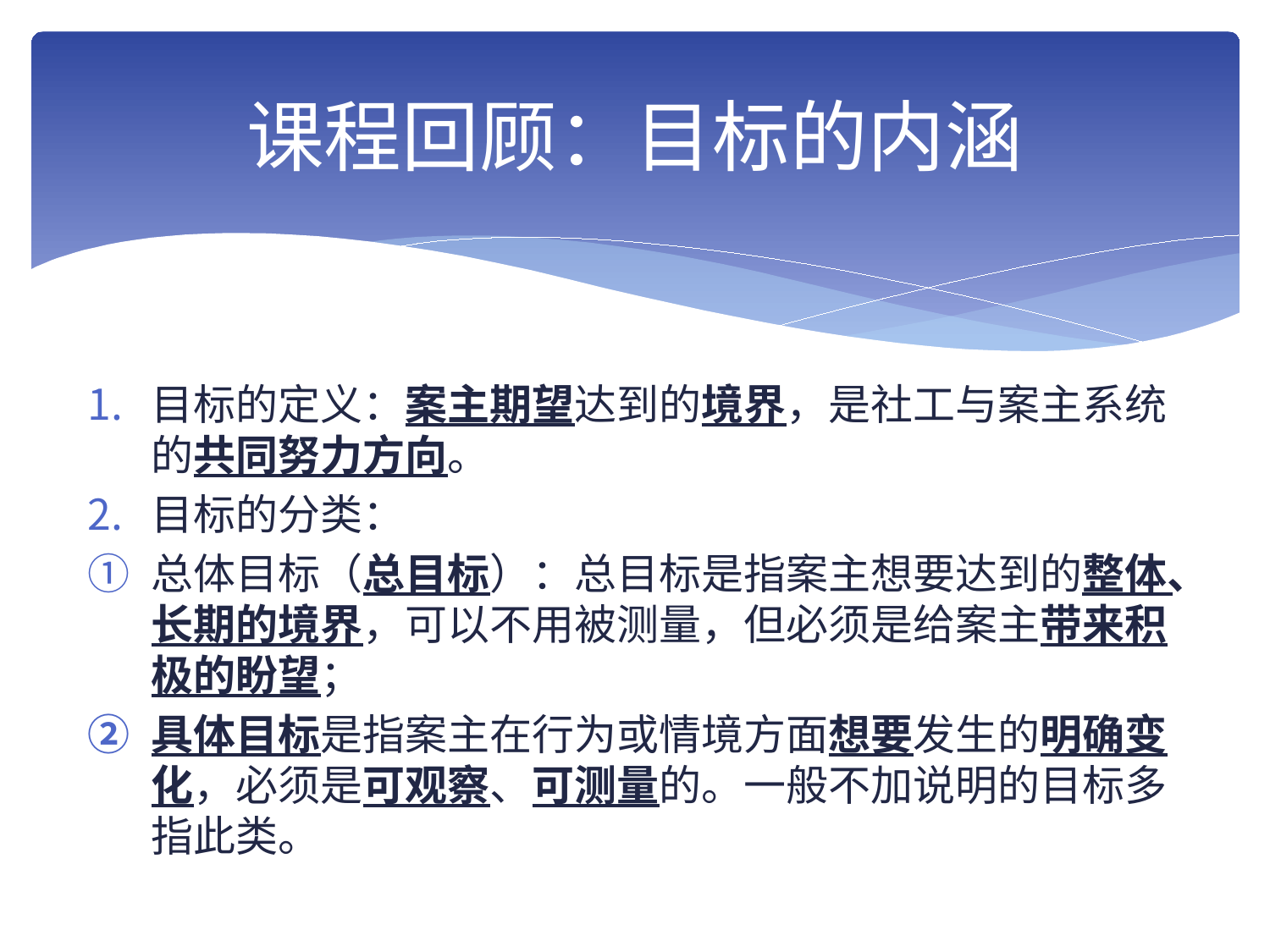

# 课程回顾：目标的内涵
目标的定义：案主期望达到的境界，是社工与案主系统的共同努力方向。
目标的分类：
总体目标（总目标）：总目标是指案主想要达到的整体、长期的境界，可以不用被测量，但必须是给案主带来积极的盼望；
具体目标是指案主在行为或情境方面想要发生的明确变化，必须是可观察、可测量的。一般不加说明的目标多指此类。